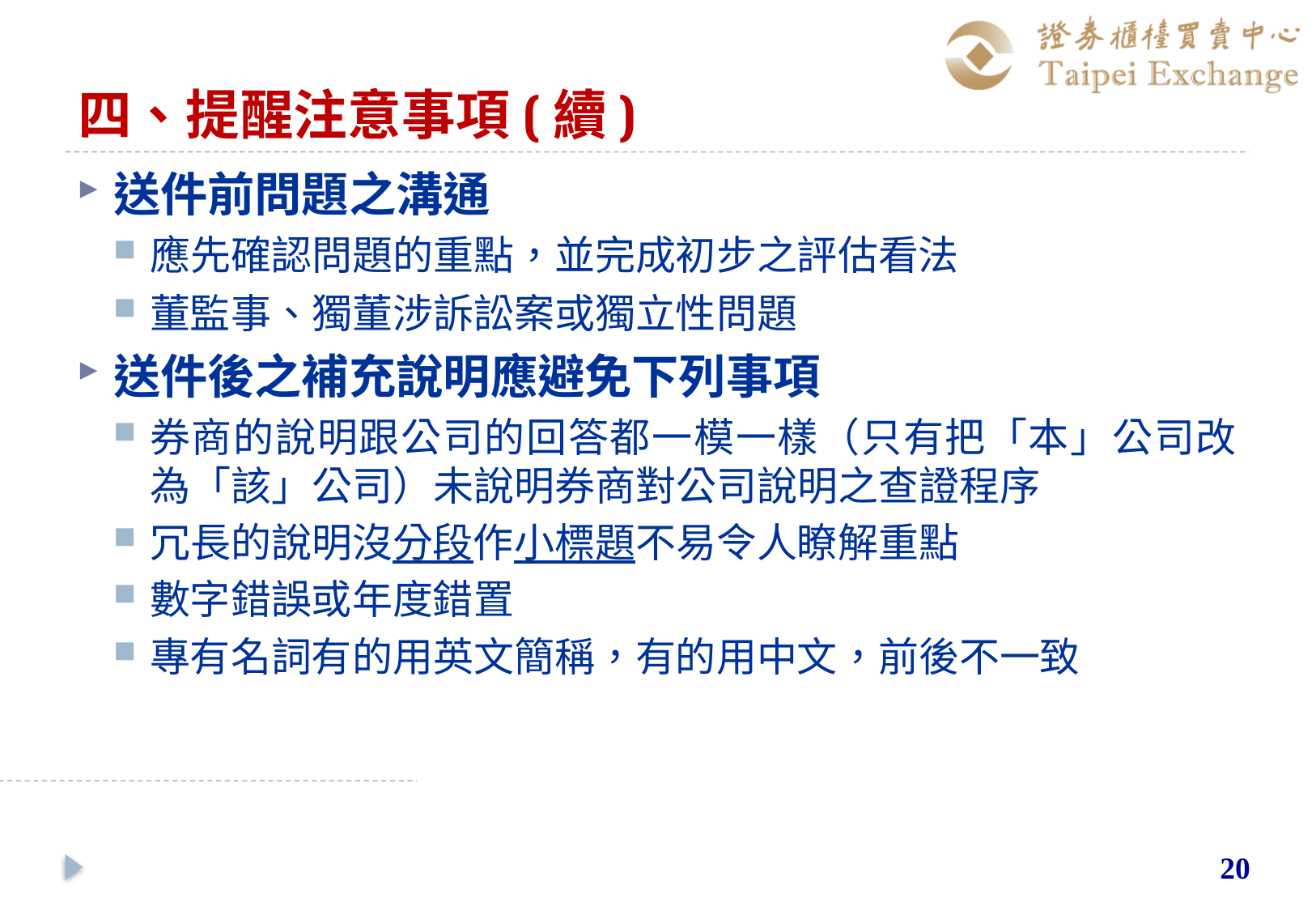

# 四、提醒注意事項(續)
送件前問題之溝通
應先確認問題的重點，並完成初步之評估看法
董監事、獨董涉訴訟案或獨立性問題
送件後之補充說明應避免下列事項
券商的說明跟公司的回答都一模一樣（只有把「本」公司改為「該」公司）未說明券商對公司說明之查證程序
冗長的說明沒分段作小標題不易令人瞭解重點
數字錯誤或年度錯置
專有名詞有的用英文簡稱，有的用中文，前後不一致

20